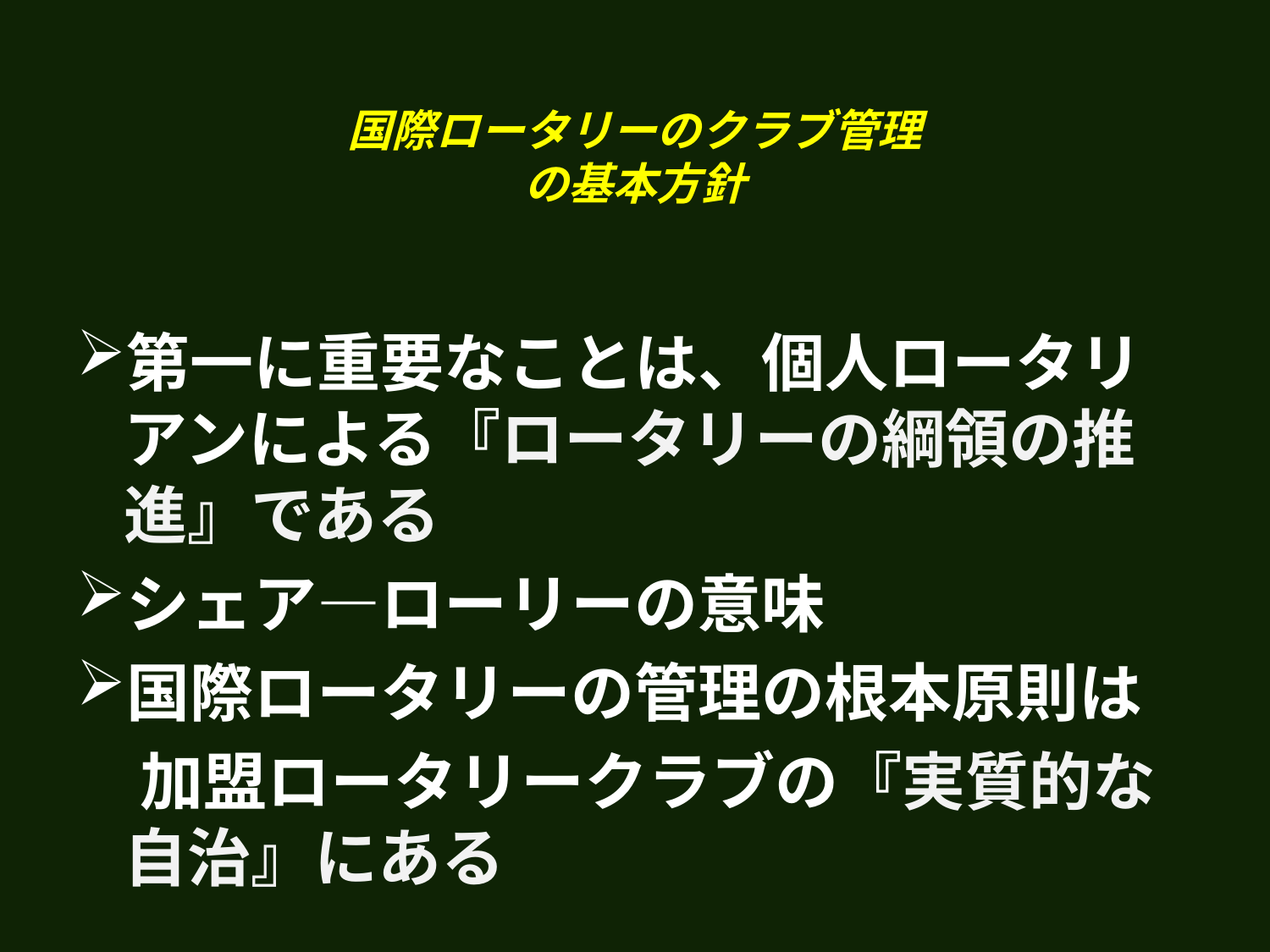

# 国際ロータリーのクラブ管理 の基本方針
第一に重要なことは、個人ロータリアンによる『ロータリーの綱領の推進』である
シェア―ローリーの意味
国際ロータリーの管理の根本原則は
　加盟ロータリークラブの『実質的な自治』にある